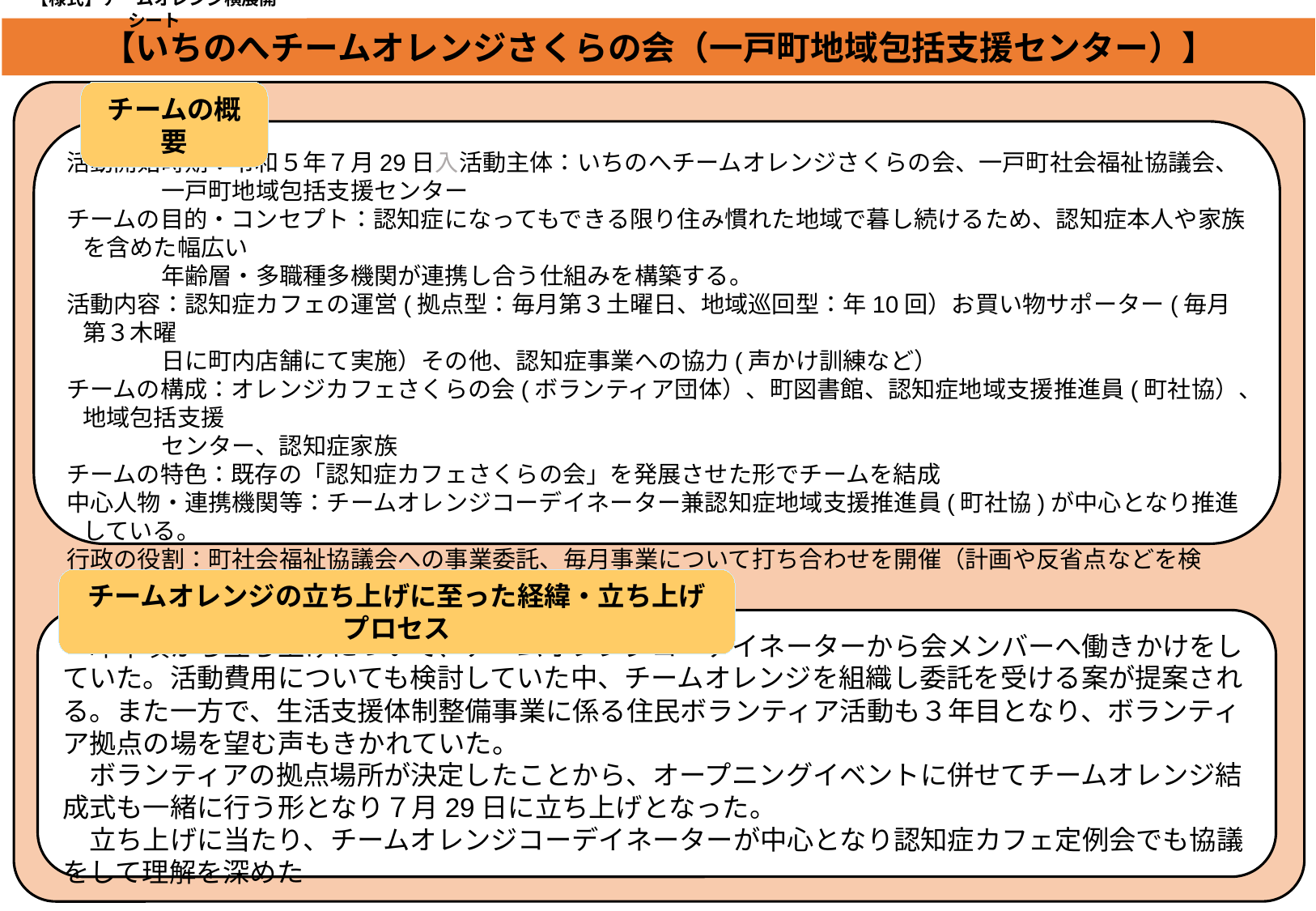

【様式】チームオレンジ横展開シート
【いちのへチームオレンジさくらの会（一戸町地域包括支援センター）】

チームの概要
活動開始時期：令和５年７月29日入活動主体：いちのへチームオレンジさくらの会、一戸町社会福祉協議会、
　　　　一戸町地域包括支援センター
チームの目的・コンセプト：認知症になってもできる限り住み慣れた地域で暮し続けるため、認知症本人や家族を含めた幅広い
　　　　年齢層・多職種多機関が連携し合う仕組みを構築する。
活動内容：認知症カフェの運営(拠点型：毎月第３土曜日、地域巡回型：年10回）お買い物サポーター(毎月第３木曜
　　　　日に町内店舗にて実施）その他、認知症事業への協力(声かけ訓練など）
チームの構成：オレンジカフェさくらの会(ボランティア団体）、町図書館、認知症地域支援推進員(町社協）、地域包括支援
　　　　センター、認知症家族
チームの特色：既存の「認知症カフェさくらの会」を発展させた形でチームを結成
中心人物・連携機関等：チームオレンジコーデイネーター兼認知症地域支援推進員(町社協)が中心となり推進している。
行政の役割：町社会福祉協議会への事業委託、毎月事業について打ち合わせを開催（計画や反省点などを検討）、
　　　　　事業実施への協力、事業の周知など
財源：地域支援事業交付金を使用

チームオレンジの立ち上げに至った経緯・立ち上げプロセス
　昨年頃から立ち上げについて、チームオレンジコーデイネーターから会メンバーへ働きかけをしていた。活動費用についても検討していた中、チームオレンジを組織し委託を受ける案が提案される。また一方で、生活支援体制整備事業に係る住民ボランティア活動も３年目となり、ボランティア拠点の場を望む声もきかれていた。
　ボランティアの拠点場所が決定したことから、オープニングイベントに併せてチームオレンジ結成式も一緒に行う形となり７月29日に立ち上げとなった。
　立ち上げに当たり、チームオレンジコーデイネーターが中心となり認知症カフェ定例会でも協議をして理解を深めた